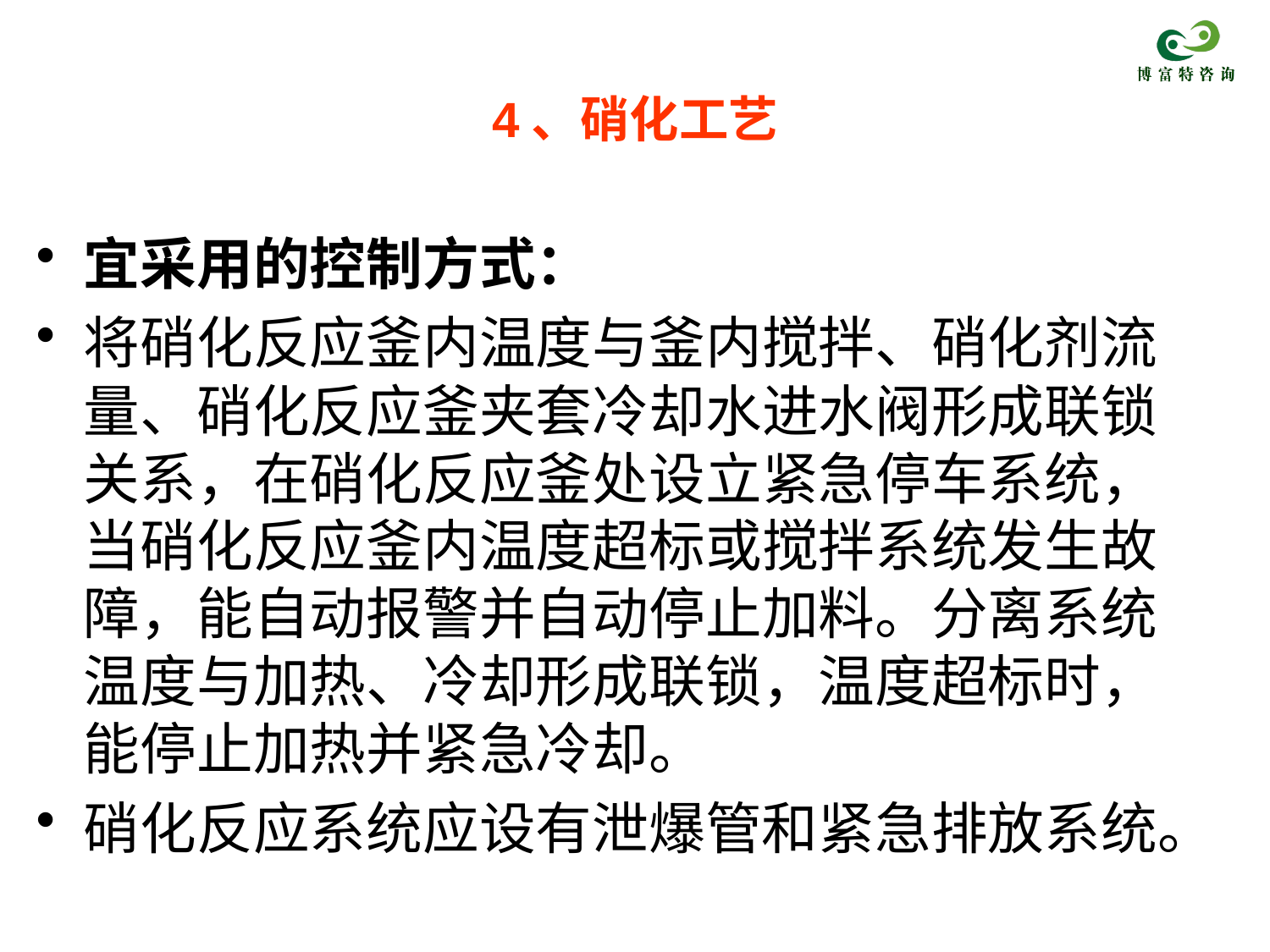

# 4、硝化工艺
宜采用的控制方式：
将硝化反应釜内温度与釜内搅拌、硝化剂流量、硝化反应釜夹套冷却水进水阀形成联锁关系，在硝化反应釜处设立紧急停车系统，当硝化反应釜内温度超标或搅拌系统发生故障，能自动报警并自动停止加料。分离系统温度与加热、冷却形成联锁，温度超标时，能停止加热并紧急冷却。
硝化反应系统应设有泄爆管和紧急排放系统。